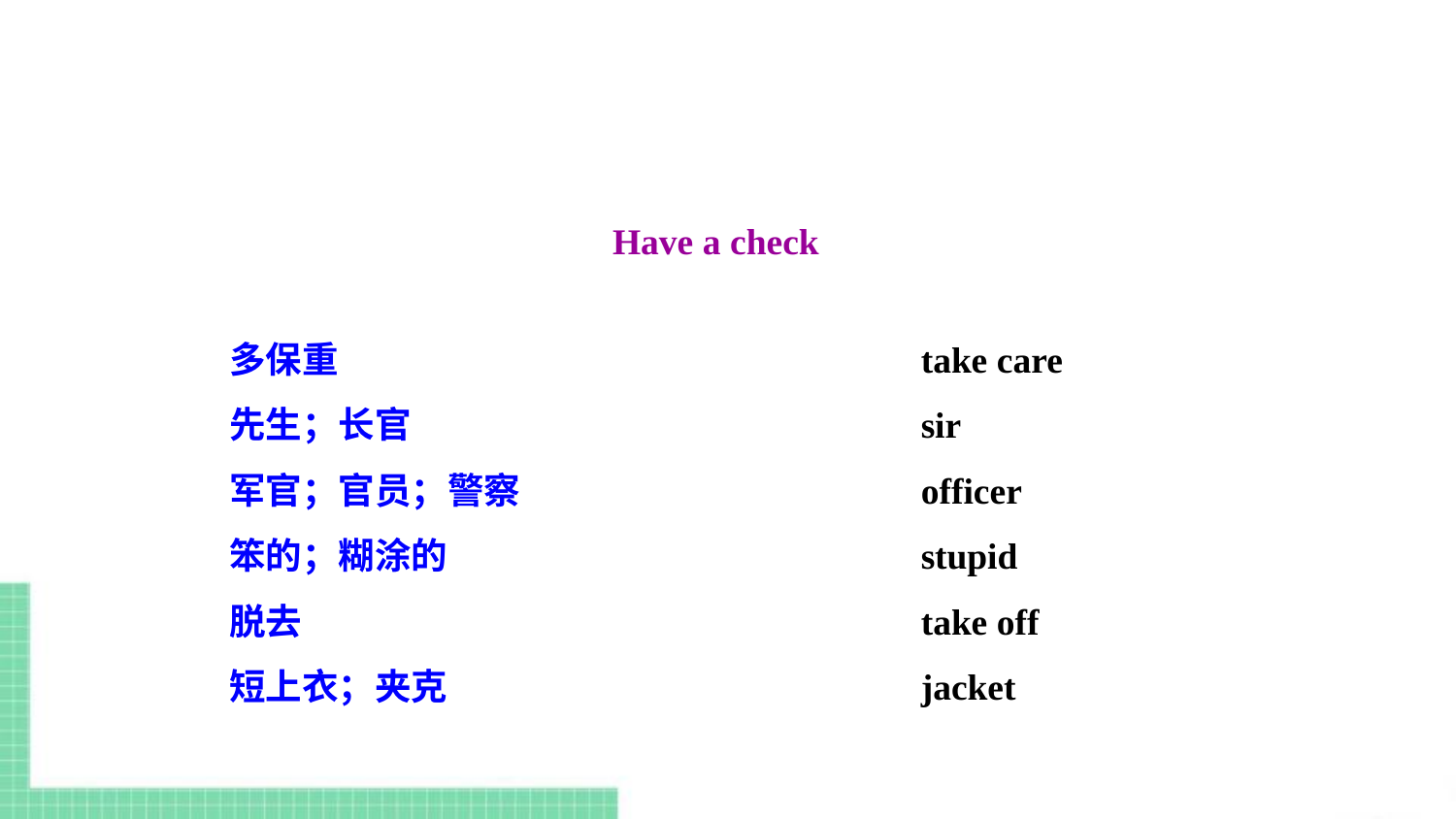

Have a check
多保重
先生；长官
军官；官员；警察
笨的；糊涂的
脱去
短上衣；夹克
take care
sir
officer
stupid
take off
jacket